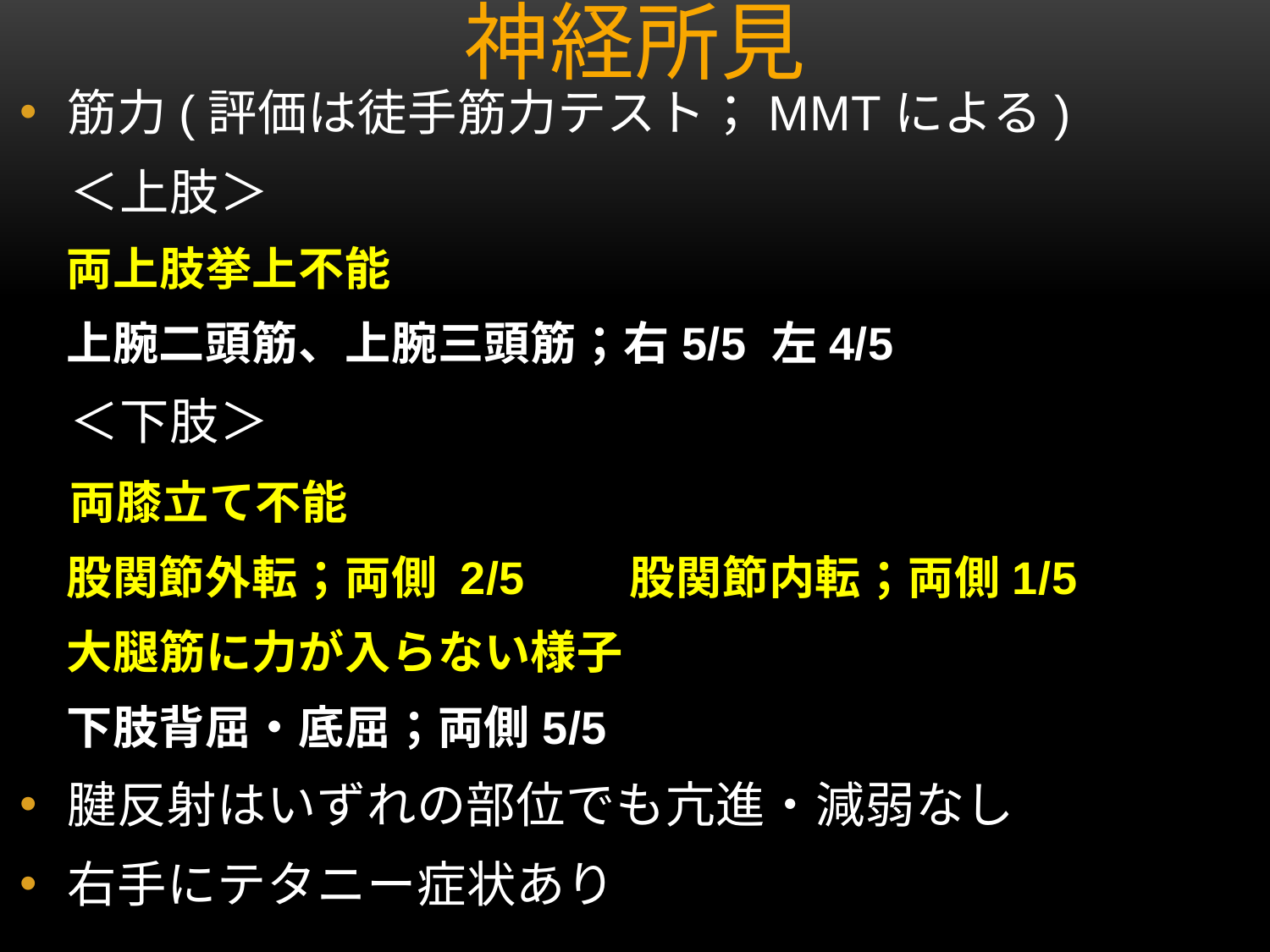

# 神経所見
筋力(評価は徒手筋力テスト；MMTによる)
　＜上肢＞
　両上肢挙上不能
　上腕二頭筋、上腕三頭筋；右5/5 左4/5
　＜下肢＞
　両膝立て不能
　股関節外転；両側 2/5　　股関節内転；両側1/5
　大腿筋に力が入らない様子
　下肢背屈・底屈；両側5/5
腱反射はいずれの部位でも亢進・減弱なし
右手にテタニー症状あり